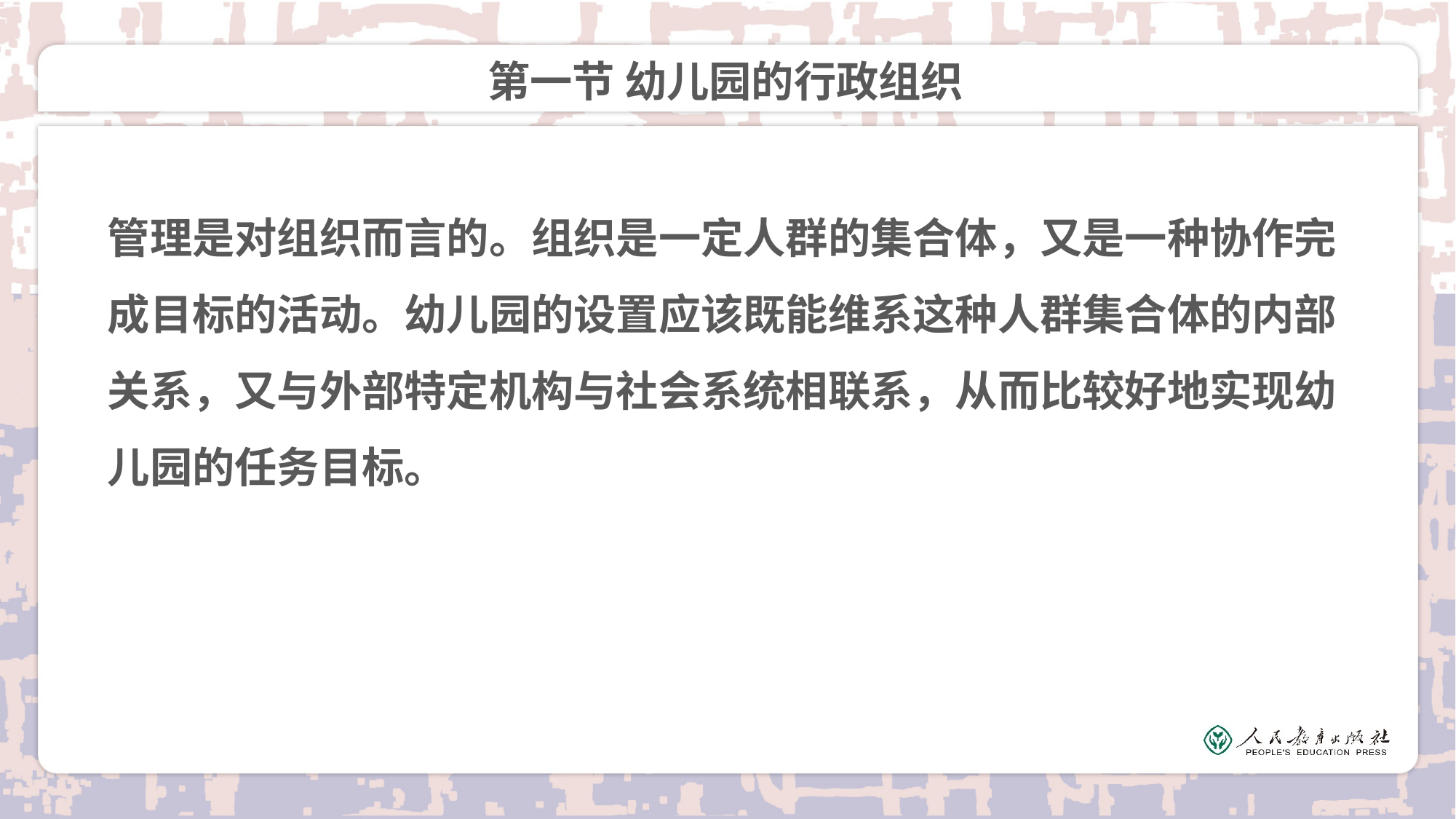

# 第一节 幼儿园的行政组织
管理是对组织而言的。组织是一定人群的集合体，又是一种协作完成目标的活动。幼儿园的设置应该既能维系这种人群集合体的内部关系，又与外部特定机构与社会系统相联系，从而比较好地实现幼儿园的任务目标。